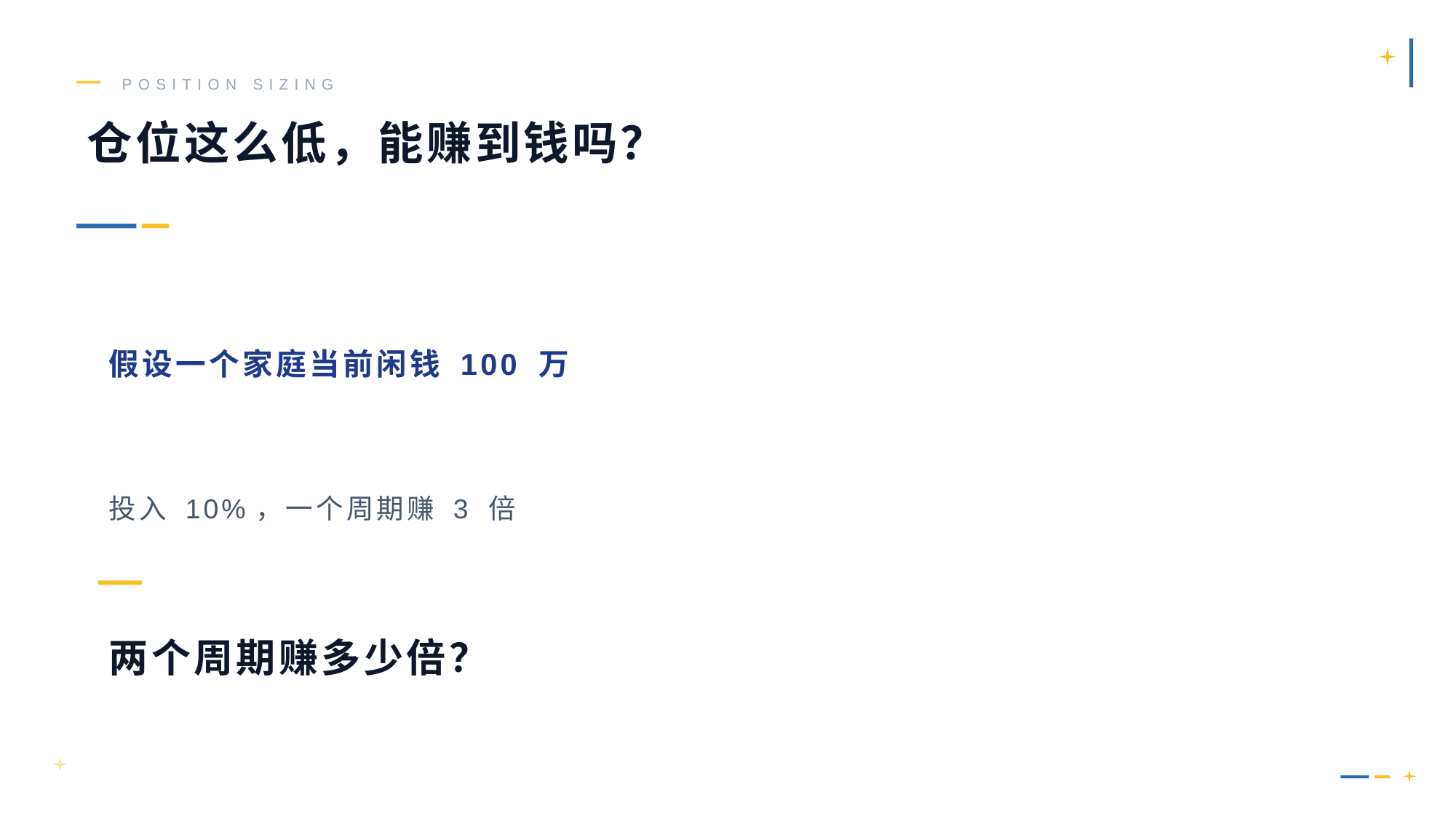

POSITION SIZING

仓位这么低，能赚到钱吗？

假设一个家庭当前闲钱 100 万
投入 10%，一个周期赚 3 倍
两个周期赚多少倍？